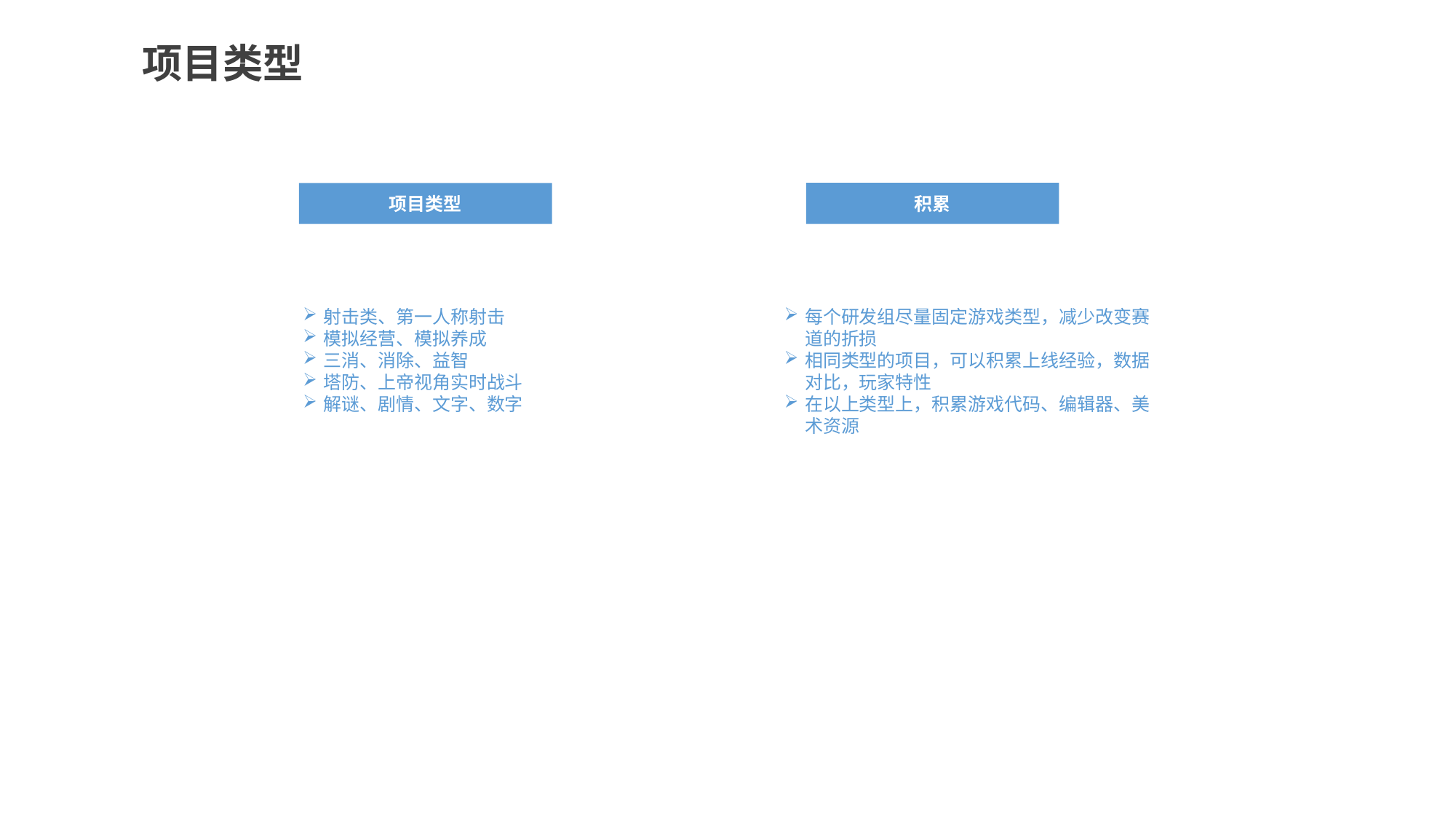

项目类型

积累

项目类型
射击类、第一人称射击
模拟经营、模拟养成
三消、消除、益智
塔防、上帝视角实时战斗
解谜、剧情、文字、数字
每个研发组尽量固定游戏类型，减少改变赛道的折损
相同类型的项目，可以积累上线经验，数据对比，玩家特性
在以上类型上，积累游戏代码、编辑器、美术资源